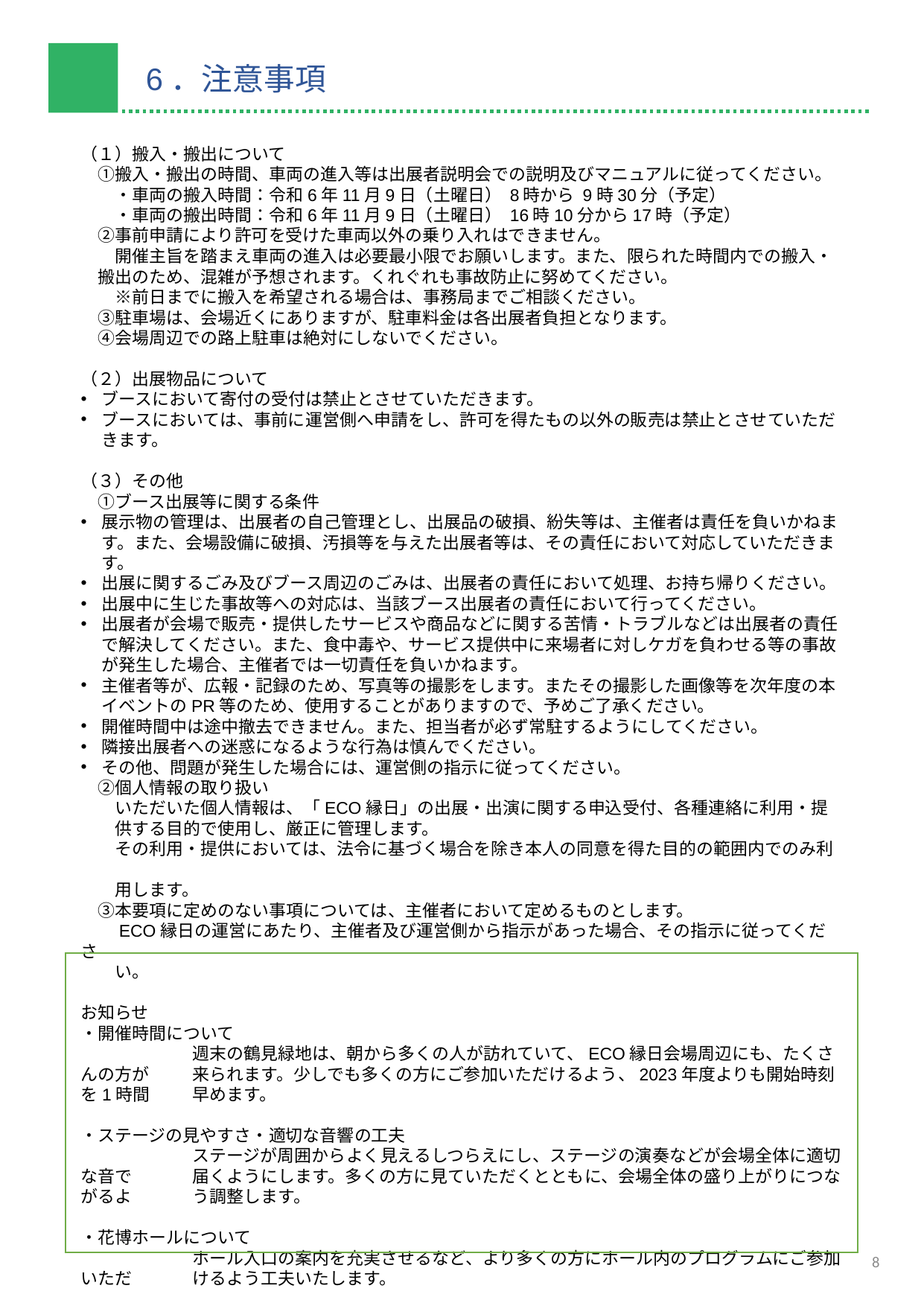

6．注意事項
（１）搬入・搬出について
　①搬入・搬出の時間、車両の進入等は出展者説明会での説明及びマニュアルに従ってください。
　　・車両の搬入時間：令和6年11月9日（土曜日） 8時から 9時30分（予定）
　　・車両の搬出時間：令和6年11月9日（土曜日） 16時10分から17時（予定）
　②事前申請により許可を受けた車両以外の乗り入れはできません。
　　開催主旨を踏まえ車両の進入は必要最小限でお願いします。また、限られた時間内での搬入・
　搬出のため、混雑が予想されます。くれぐれも事故防止に努めてください。
　　※前日までに搬入を希望される場合は、事務局までご相談ください。
　③駐車場は、会場近くにありますが、駐車料金は各出展者負担となります。
　④会場周辺での路上駐車は絶対にしないでください。

（２）出展物品について
ブースにおいて寄付の受付は禁止とさせていただきます。
ブースにおいては、事前に運営側へ申請をし、許可を得たもの以外の販売は禁止とさせていただきます。

（３）その他
　①ブース出展等に関する条件
展示物の管理は、出展者の自己管理とし、出展品の破損、紛失等は、主催者は責任を負いかねます。また、会場設備に破損、汚損等を与えた出展者等は、その責任において対応していただきます。
出展に関するごみ及びブース周辺のごみは、出展者の責任において処理、お持ち帰りください。
出展中に生じた事故等への対応は、当該ブース出展者の責任において行ってください。
出展者が会場で販売・提供したサービスや商品などに関する苦情・トラブルなどは出展者の責任で解決してください。また、食中毒や、サービス提供中に来場者に対しケガを負わせる等の事故が発生した場合、主催者では一切責任を負いかねます。
主催者等が、広報・記録のため、写真等の撮影をします。またその撮影した画像等を次年度の本イベントのPR等のため、使用することがありますので、予めご了承ください。
開催時間中は途中撤去できません。また、担当者が必ず常駐するようにしてください。
隣接出展者への迷惑になるような行為は慎んでください。
その他、問題が発生した場合には、運営側の指示に従ってください。
　②個人情報の取り扱い
　　いただいた個人情報は、「ECO縁日」の出展・出演に関する申込受付、各種連絡に利用・提
　　供する目的で使用し、厳正に管理します。
　　その利用・提供においては、法令に基づく場合を除き本人の同意を得た目的の範囲内でのみ利
　　用します。
　③本要項に定めのない事項については、主催者において定めるものとします。
　　ECO縁日の運営にあたり、主催者及び運営側から指示があった場合、その指示に従ってくださ
　　い。

お知らせ
・開催時間について
	週末の鶴見緑地は、朝から多くの人が訪れていて、ECO縁日会場周辺にも、たくさんの方が	来られます。少しでも多くの方にご参加いただけるよう、2023年度よりも開始時刻を1時間	早めます。

・ステージの見やすさ・適切な音響の工夫
	ステージが周囲からよく見えるしつらえにし、ステージの演奏などが会場全体に適切な音で	届くようにします。多くの方に見ていただくとともに、会場全体の盛り上がりにつながるよ	う調整します。

・花博ホールについて
	ホール入口の案内を充実させるなど、より多くの方にホール内のプログラムにご参加いただ	けるよう工夫いたします。

8